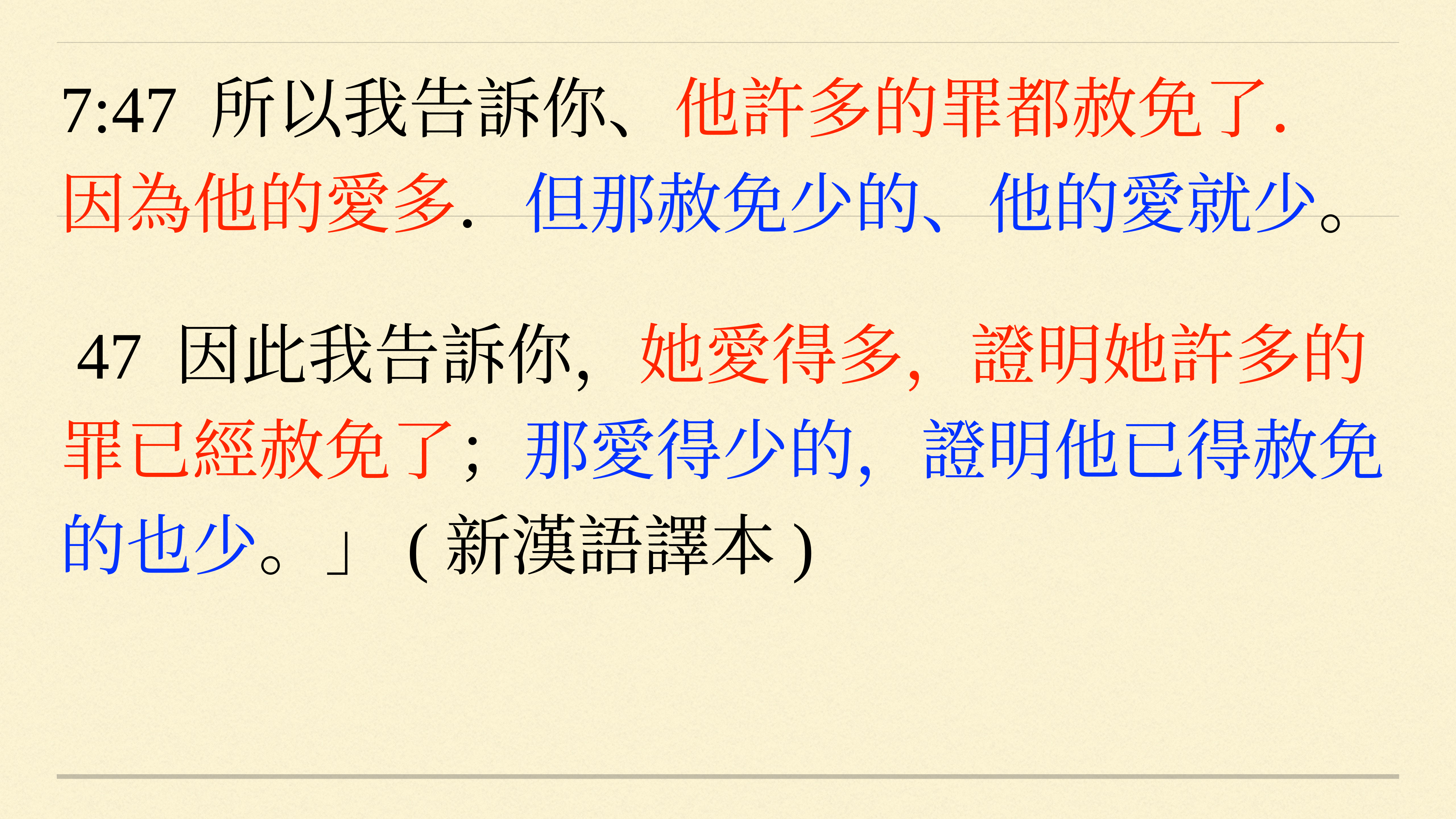

7:47 所以我告訴你、他許多的罪都赦免了．因為他的愛多．但那赦免少的、他的愛就少。

 47 因此我告訴你，她愛得多，證明她許多的罪已經赦免了；那愛得少的，證明他已得赦免的也少。」(新漢語譯本)
#